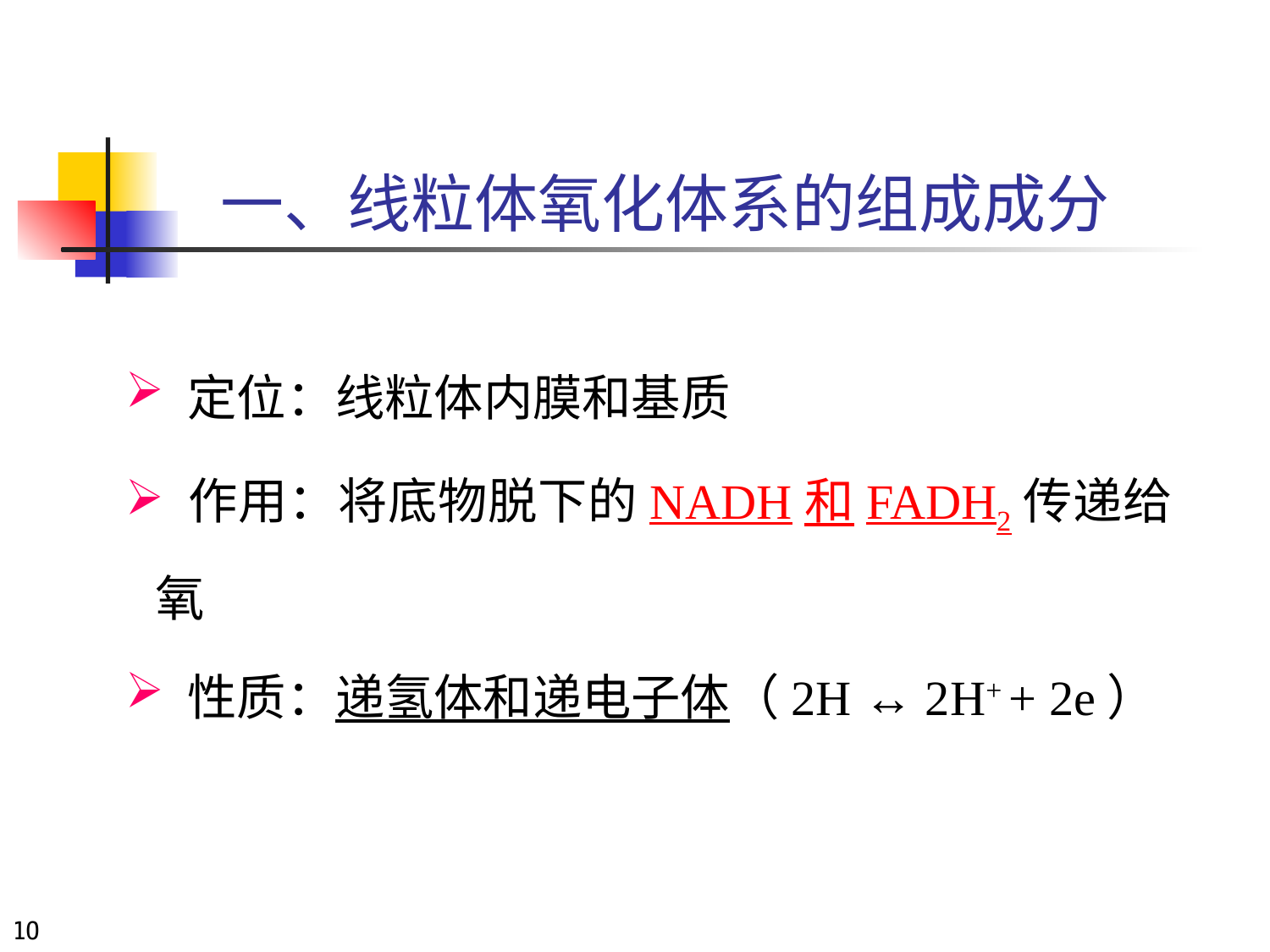

# 一、线粒体氧化体系的组成成分
 定位：线粒体内膜和基质
 作用：将底物脱下的NADH和FADH2传递给氧
 性质：递氢体和递电子体（2H ↔ 2H+ + 2e）
10